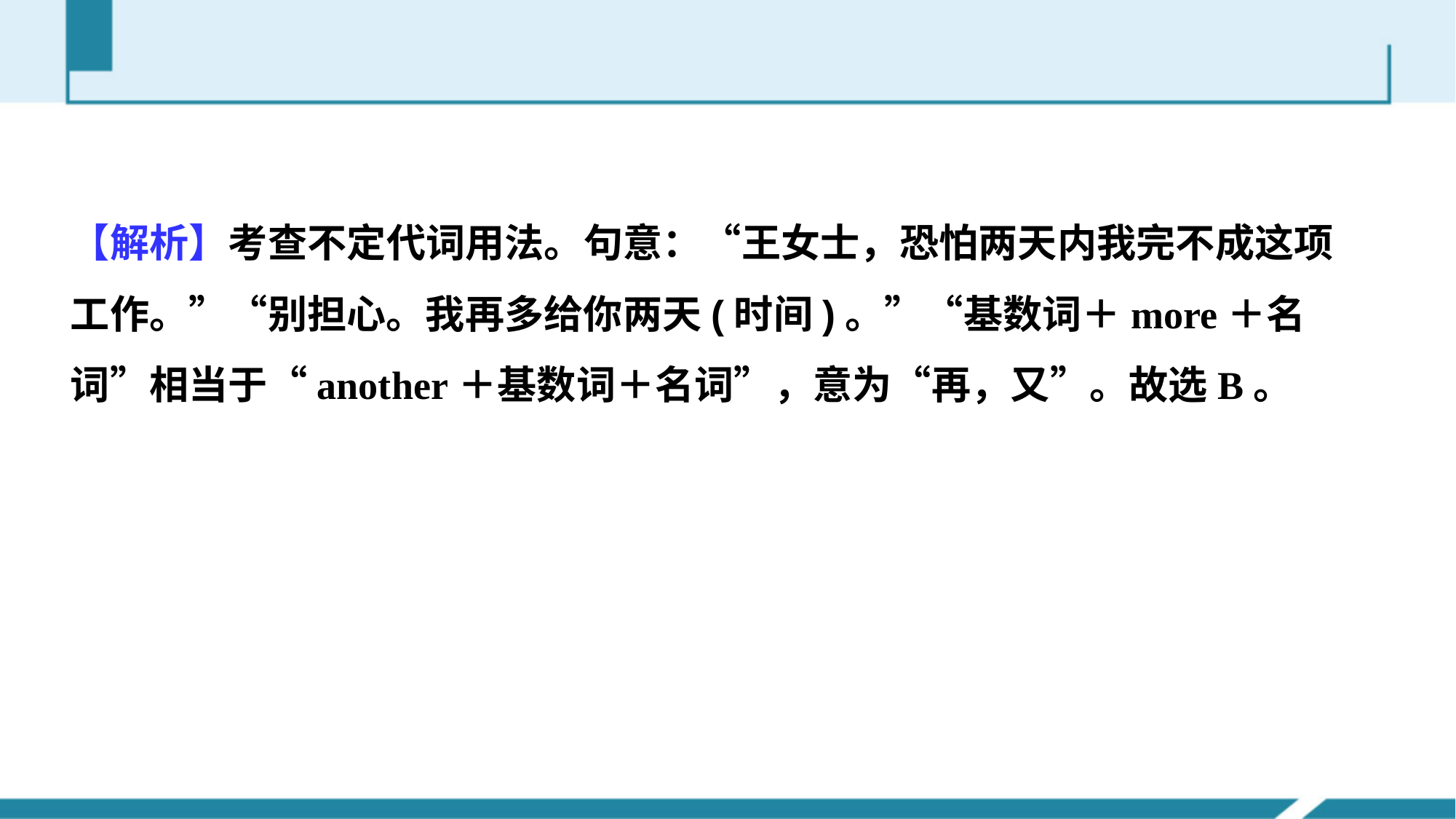

【解析】考查不定代词用法。句意：“王女士，恐怕两天内我完不成这项工作。”“别担心。我再多给你两天(时间)。”“基数词＋more＋名词”相当于“another＋基数词＋名词”，意为“再，又”。故选B。